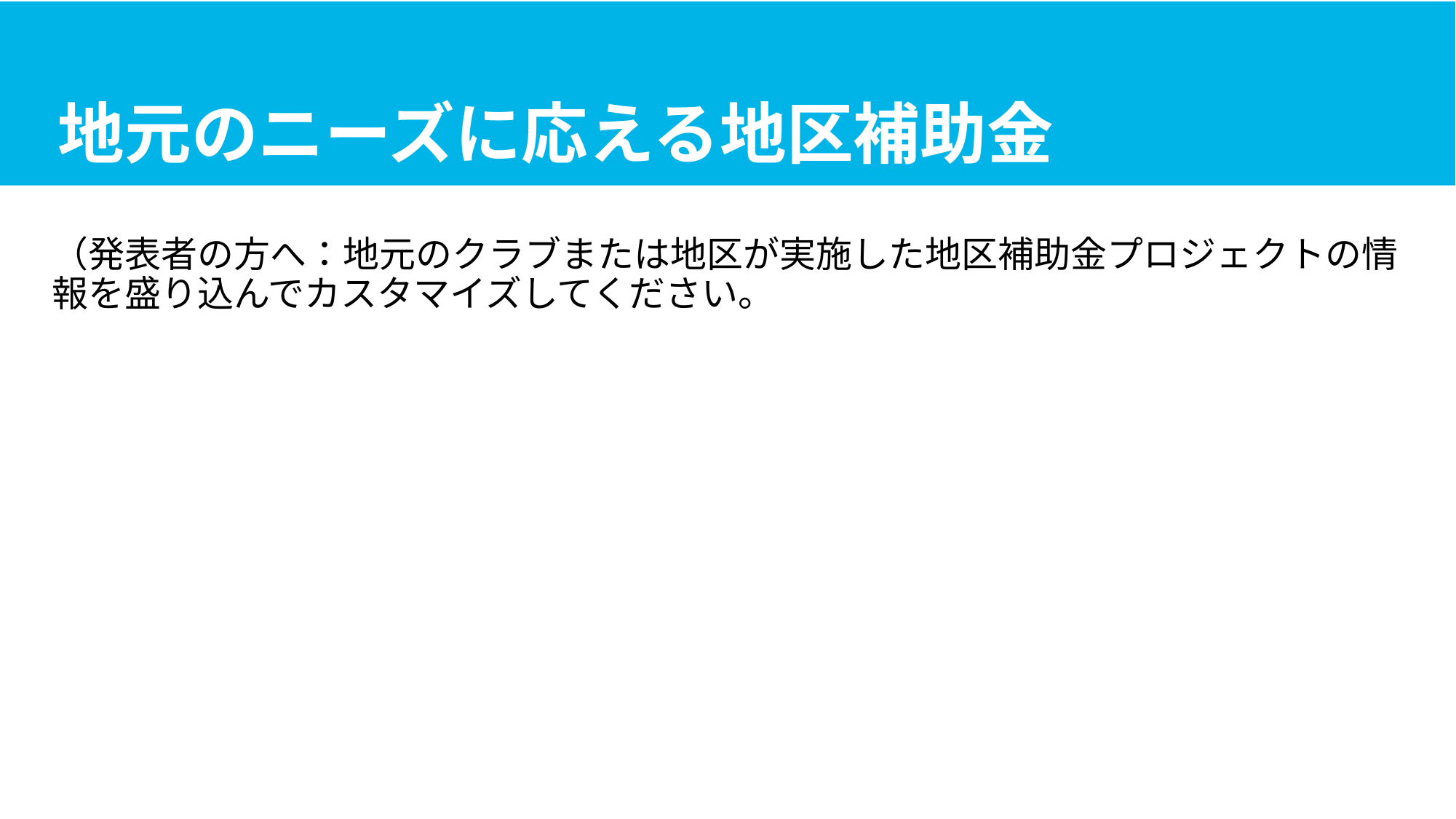

# 地元のニーズに応える地区補助金
（発表者の方へ：地元のクラブまたは地区が実施した地区補助金プロジェクトの情報を盛り込んでカスタマイズしてください。